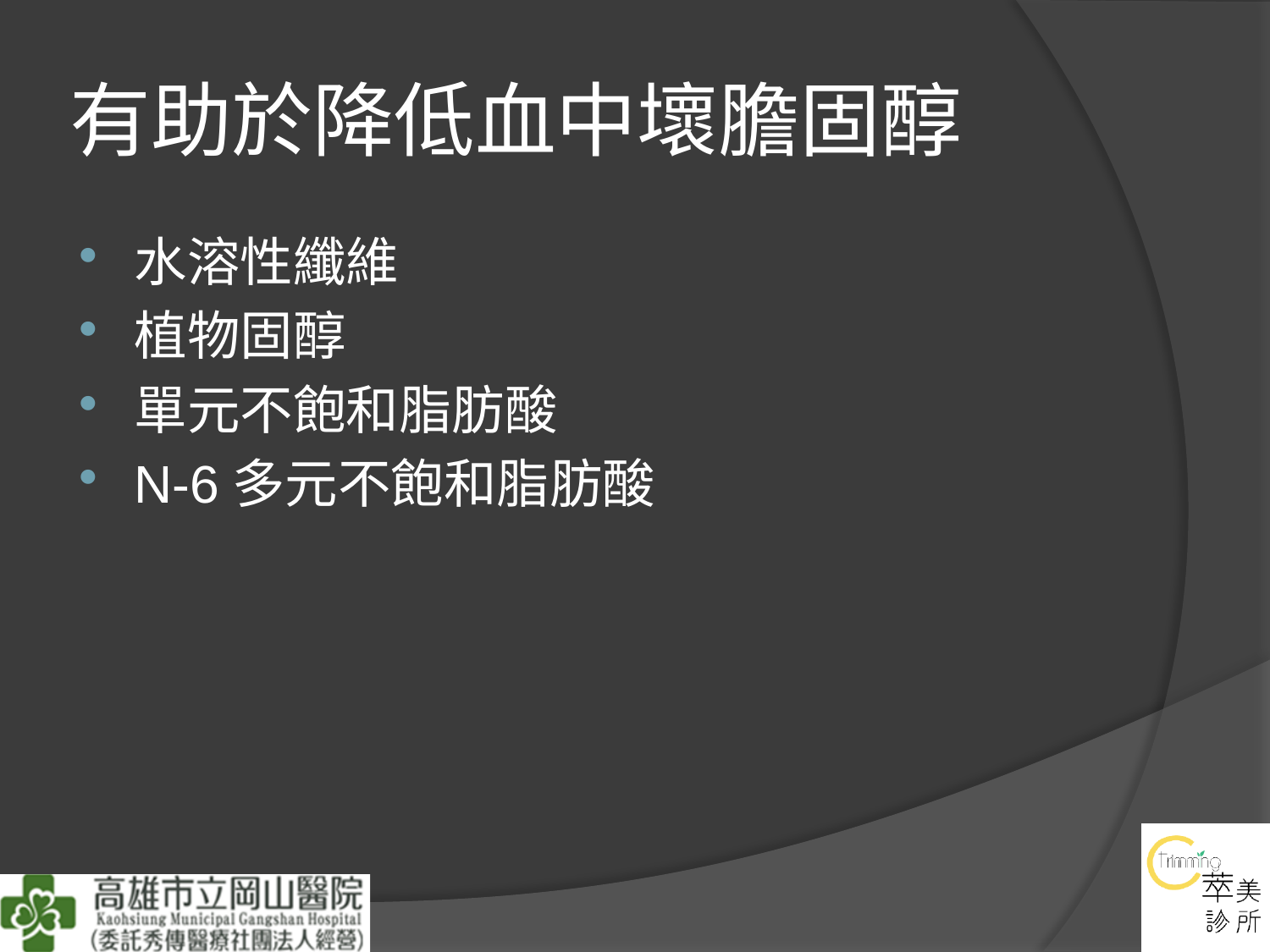

# 有助於降低血中壞膽固醇
水溶性纖維
植物固醇
單元不飽和脂肪酸
N-6多元不飽和脂肪酸